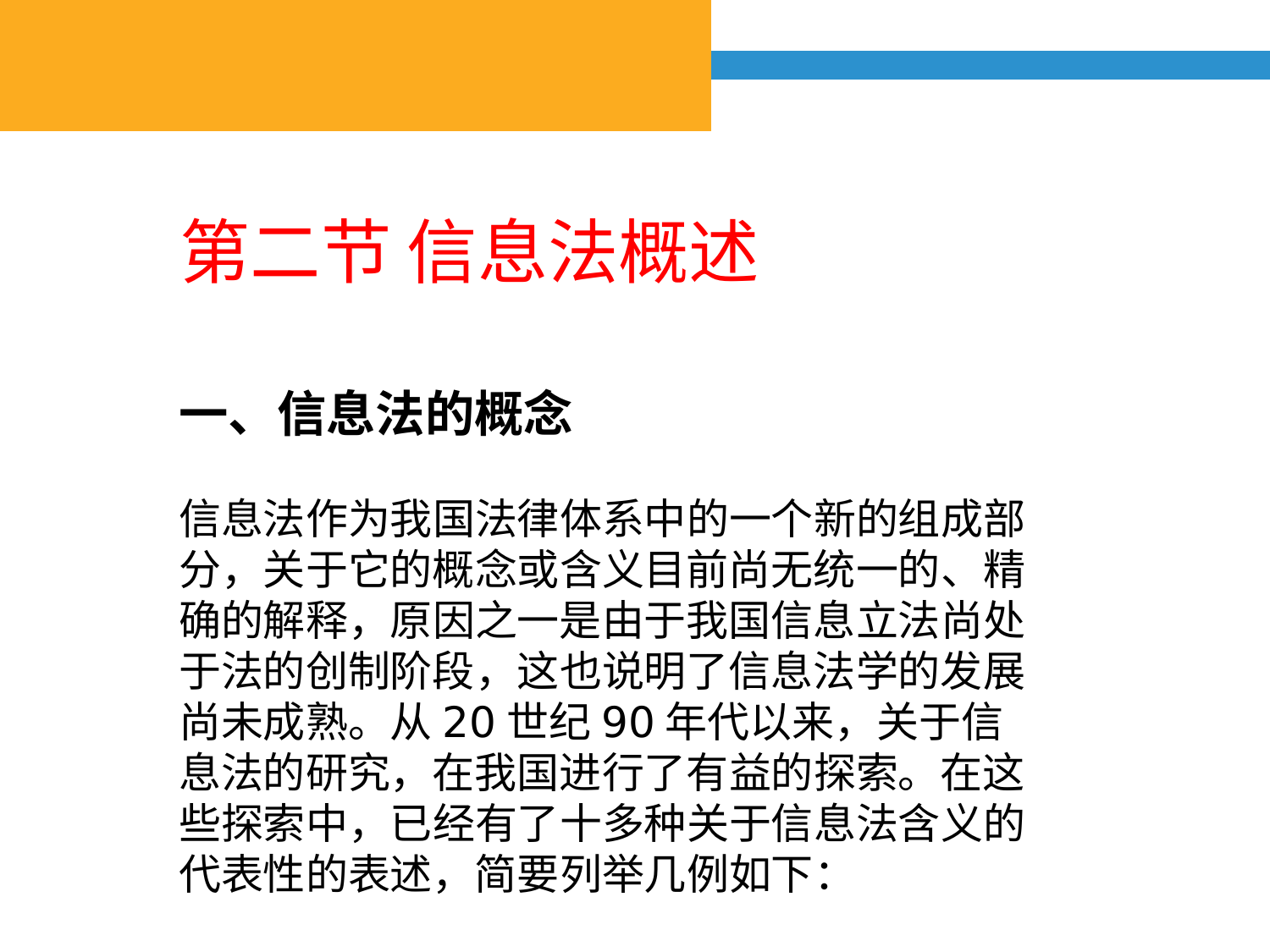

第二节 信息法概述
一、信息法的概念

信息法作为我国法律体系中的一个新的组成部分，关于它的概念或含义目前尚无统一的、精确的解释，原因之一是由于我国信息立法尚处于法的创制阶段，这也说明了信息法学的发展尚未成熟。从20世纪90年代以来，关于信息法的研究，在我国进行了有益的探索。在这些探索中，已经有了十多种关于信息法含义的代表性的表述，简要列举几例如下：